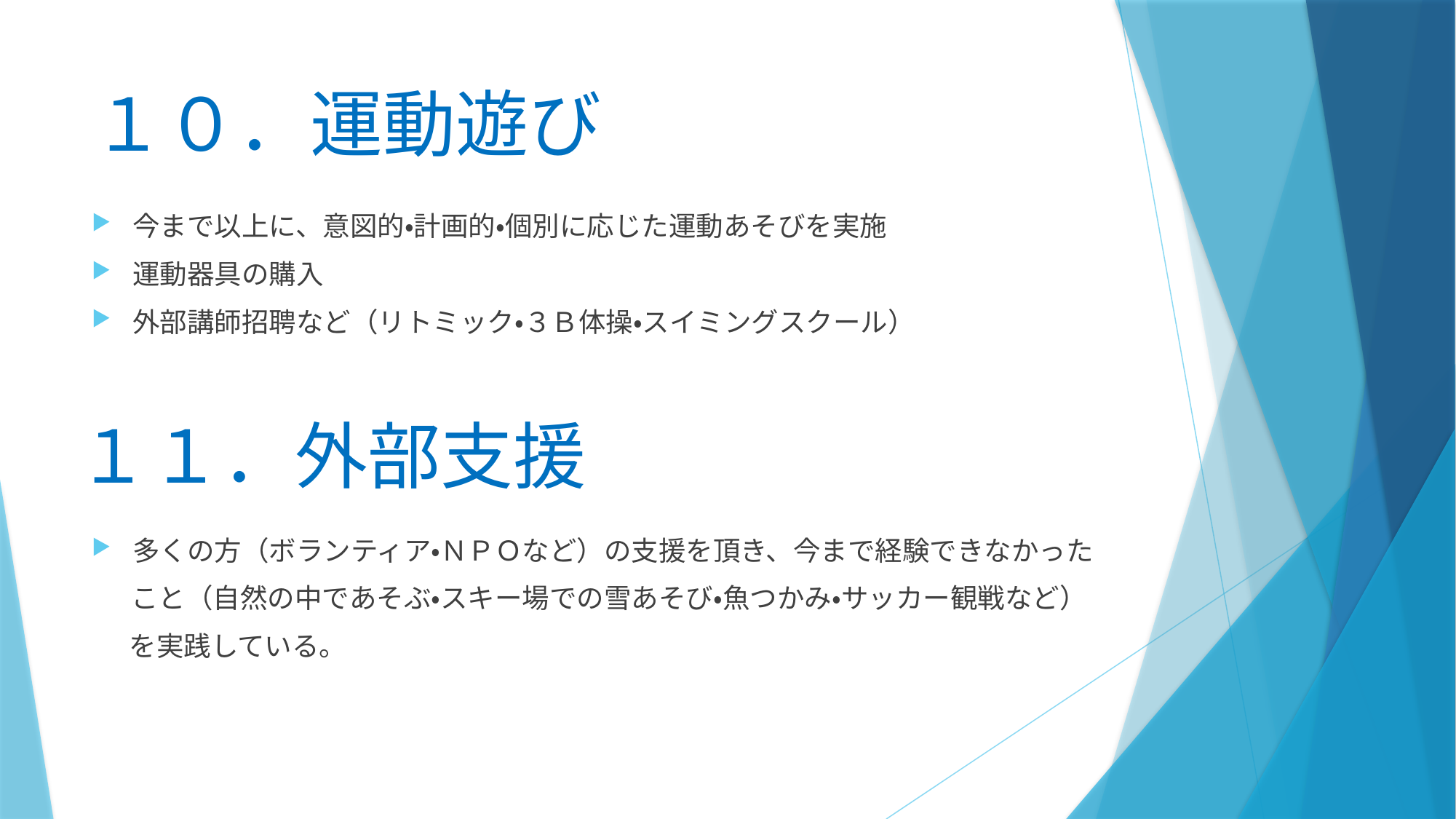

# １０．運動遊び
今まで以上に、意図的・計画的・個別に応じた運動あそびを実施
運動器具の購入
外部講師招聘など（リトミック・３Ｂ体操・スイミングスクール）

１１．外部支援
多くの方（ボランティア・ＮＰＯなど）の支援を頂き、今まで経験できなかった
　  こと（自然の中であそぶ・スキー場での雪あそび・魚つかみ・サッカー観戦など）
     を実践している。